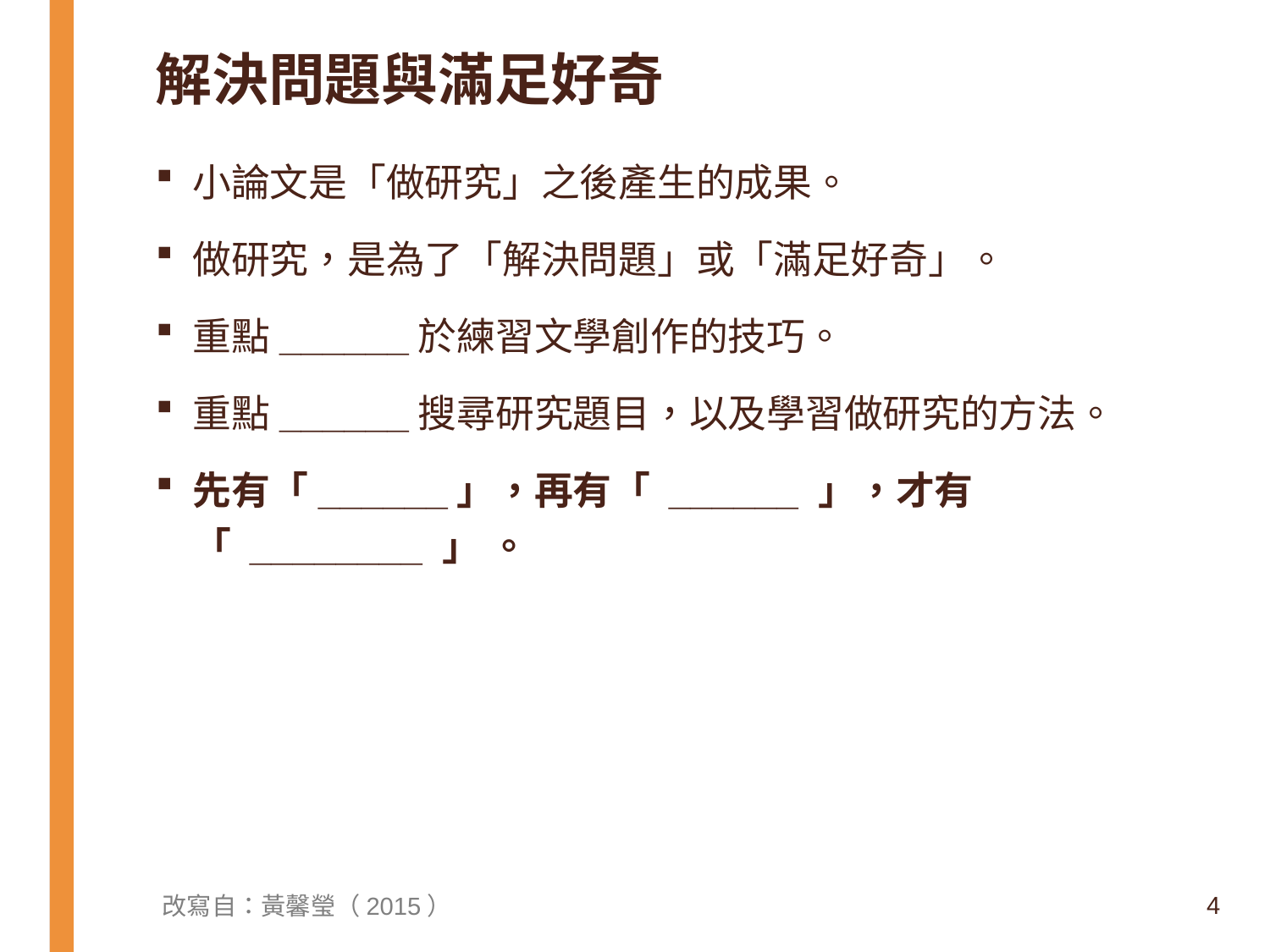

# 解決問題與滿足好奇
小論文是「做研究」之後產生的成果。
做研究，是為了「解決問題」或「滿足好奇」。
重點______於練習文學創作的技巧。
重點______搜尋研究題目，以及學習做研究的方法。
先有「______」，再有「 ______ 」，才有「 ________ 」 。

4
改寫自：黃馨瑩（2015）